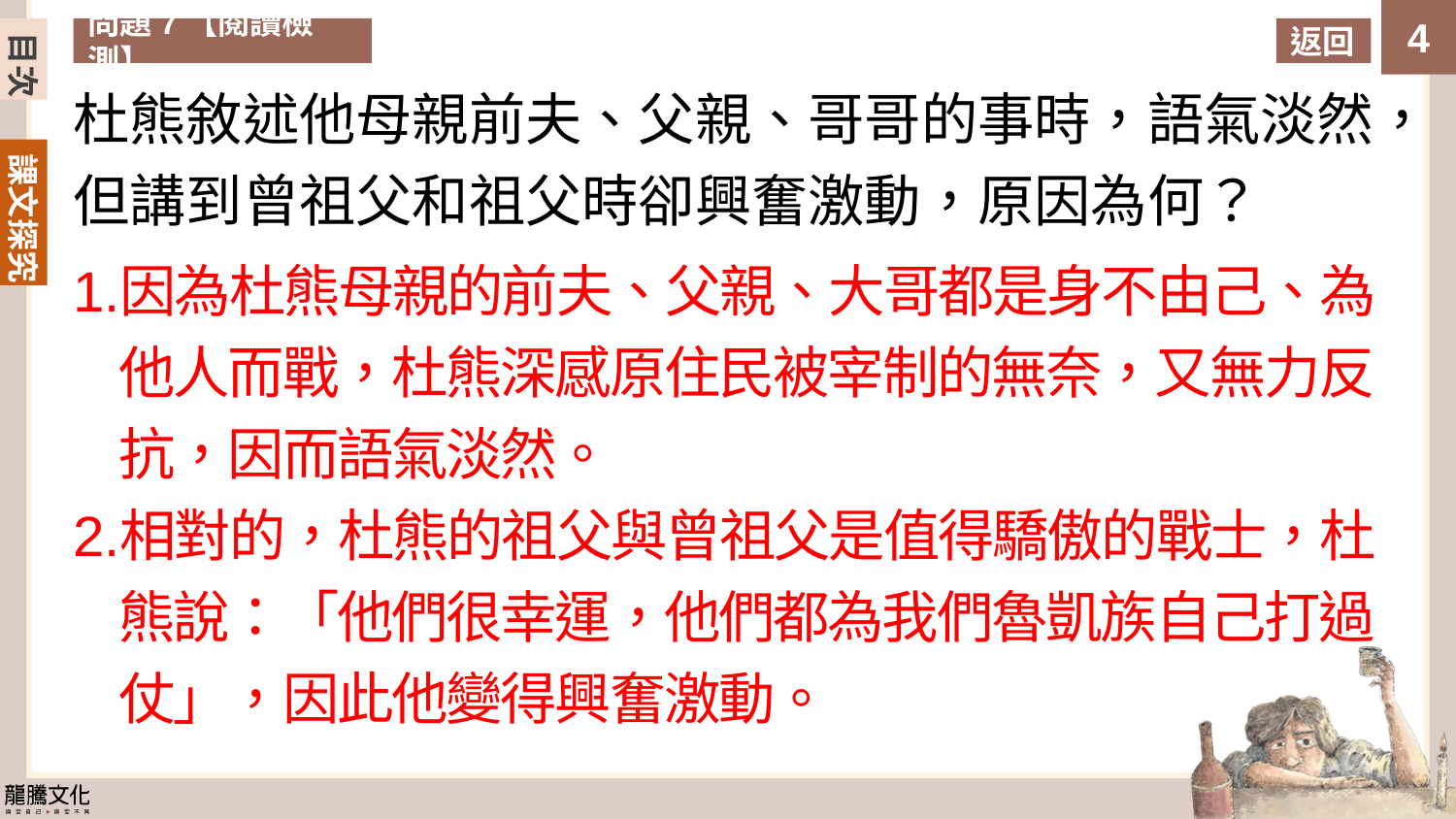

目次
問題7【閱讀檢測】
返回
杜熊敘述他母親前夫、父親、哥哥的事時，語氣淡然，但講到曾祖父和祖父時卻興奮激動，原因為何？
因為杜熊母親的前夫、父親、大哥都是身不由己、為他人而戰，杜熊深感原住民被宰制的無奈，又無力反抗，因而語氣淡然。
相對的，杜熊的祖父與曾祖父是值得驕傲的戰士，杜熊說：「他們很幸運，他們都為我們魯凱族自己打過仗」，因此他變得興奮激動。